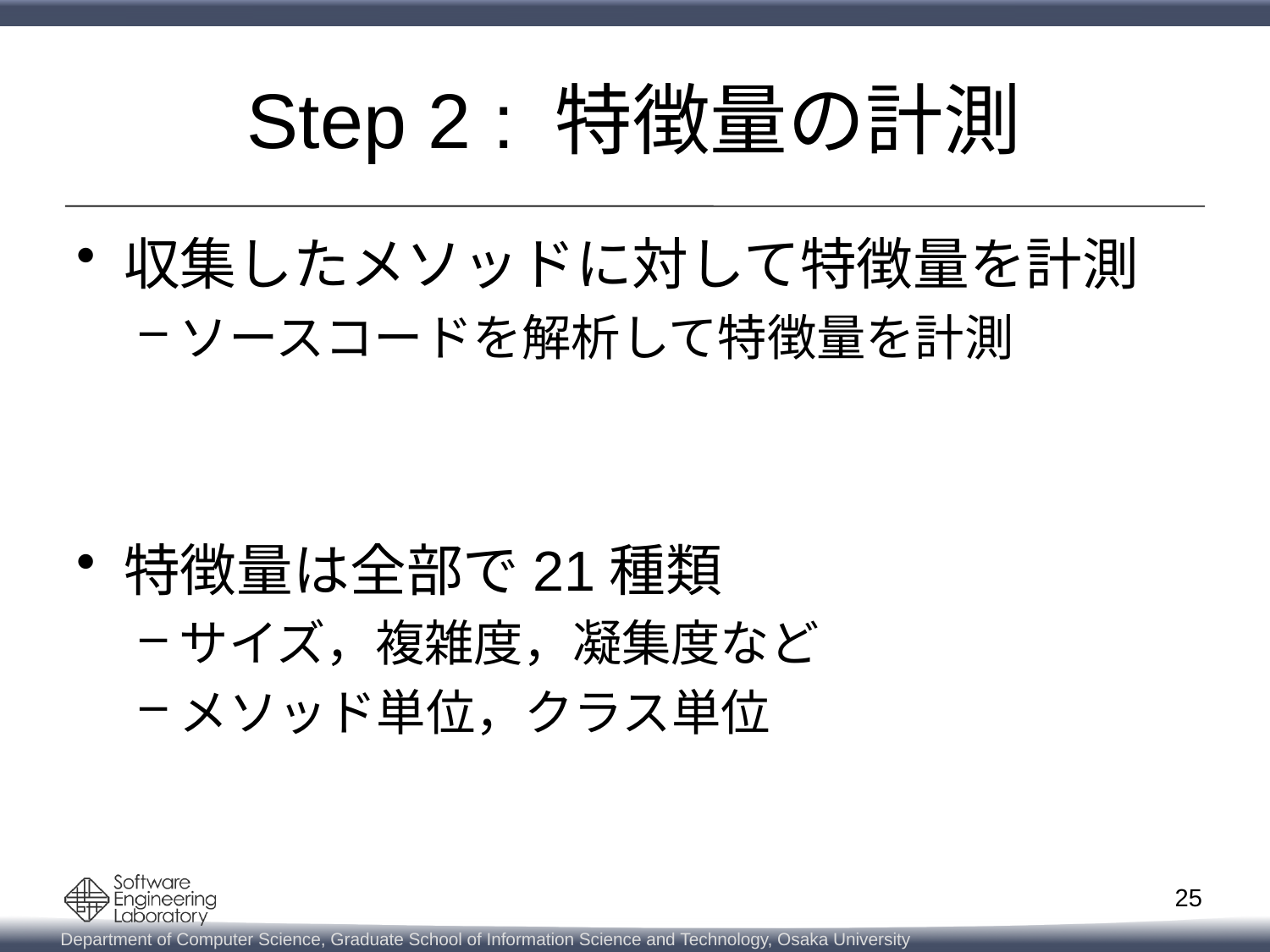

# Step 2 : 特徴量の計測
収集したメソッドに対して特徴量を計測
ソースコードを解析して特徴量を計測

特徴量は全部で21種類
サイズ，複雑度，凝集度など
メソッド単位，クラス単位
25